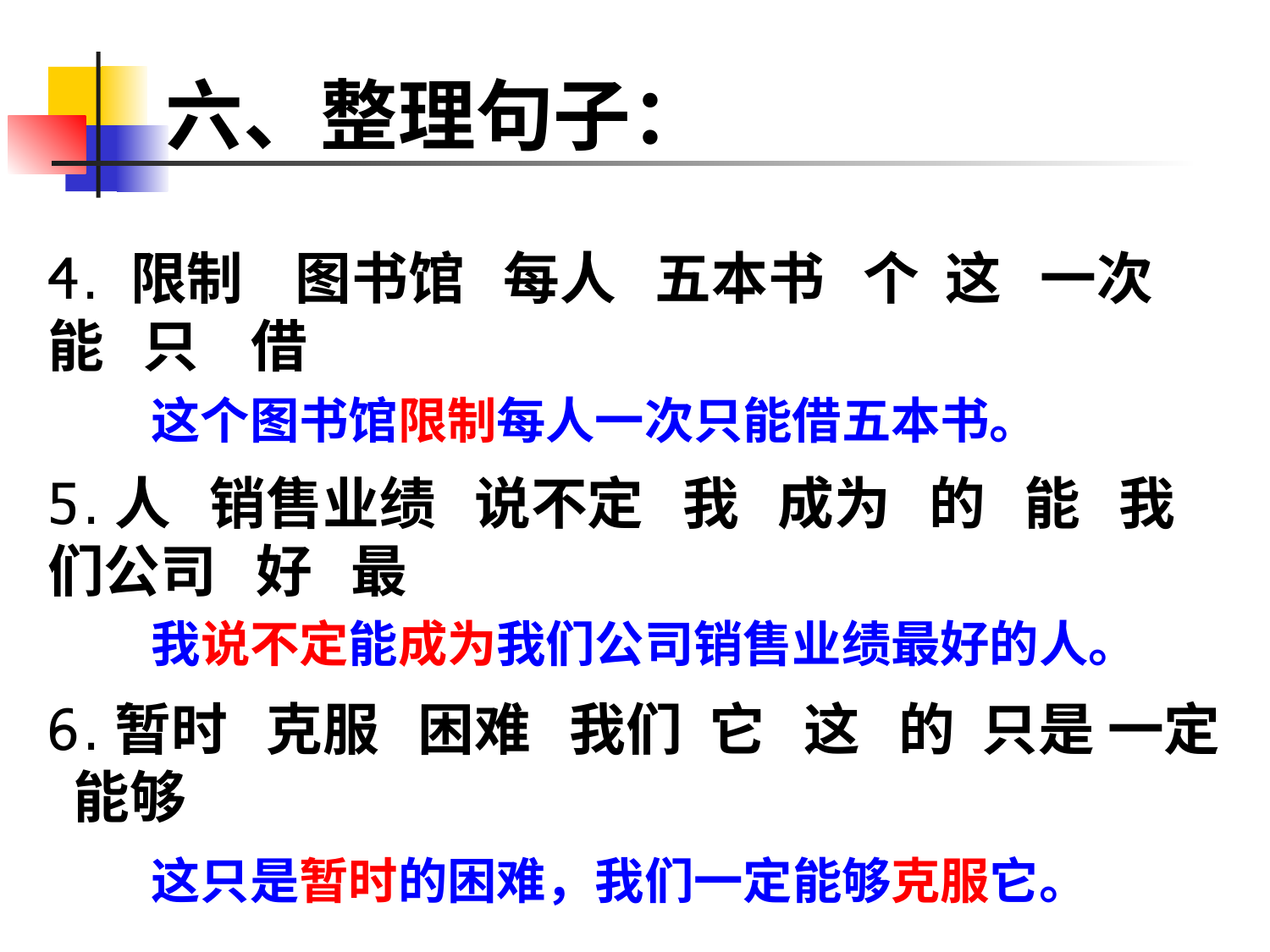

# 六、整理句子：
4. 限制    图书馆   每人   五本书   个  这   一次   能   只    借

5.人   销售业绩   说不定   我   成为   的   能   我们公司   好   最

6.暂时   克服   困难   我们  它   这   的  只是 一定   能够

这个图书馆限制每人一次只能借五本书。
我说不定能成为我们公司销售业绩最好的人。
这只是暂时的困难，我们一定能够克服它。